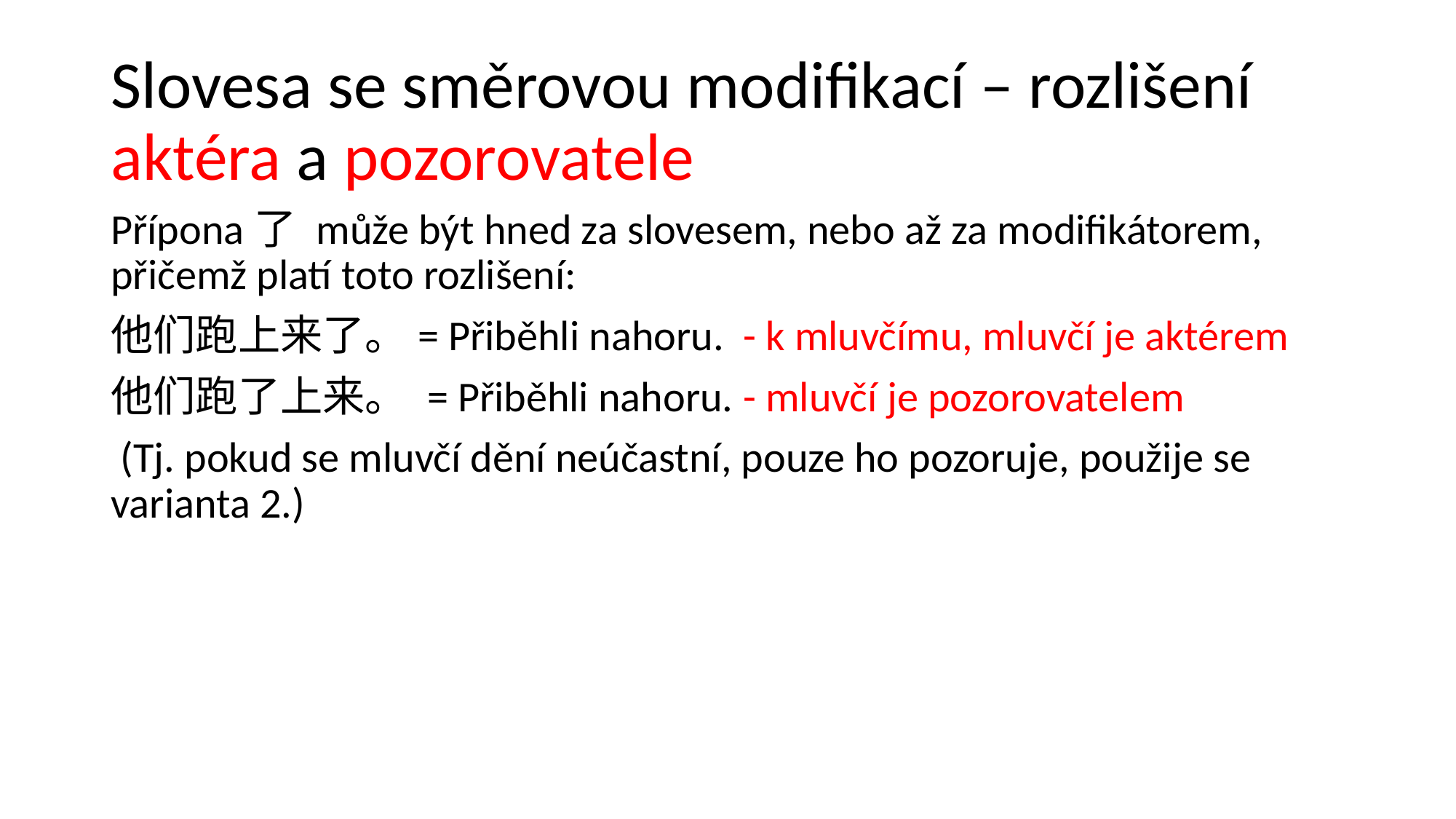

# Slovesa se směrovou modifikací – rozlišení aktéra a pozorovatele
Přípona了 může být hned za slovesem, nebo až za modifikátorem, přičemž platí toto rozlišení:
他们跑上来了。= Přiběhli nahoru.  - k mluvčímu, mluvčí je aktérem
他们跑了上来。 = Přiběhli nahoru. - mluvčí je pozorovatelem
 (Tj. pokud se mluvčí dění neúčastní, pouze ho pozoruje, použije se varianta 2.)